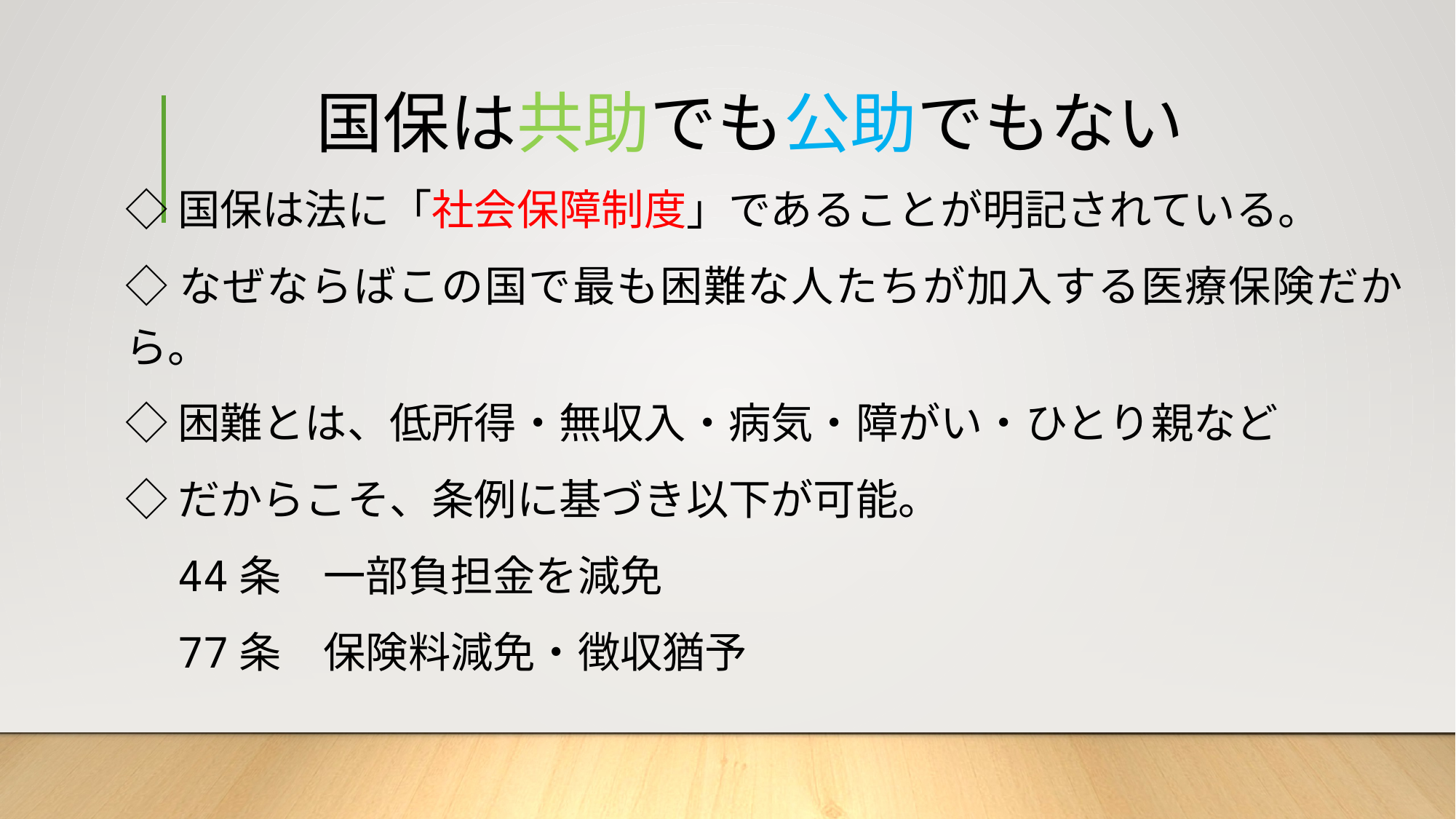

# 国保は共助でも公助でもない
◇国保は法に「社会保障制度」であることが明記されている。
◇なぜならばこの国で最も困難な人たちが加入する医療保険だから。
◇困難とは、低所得・無収入・病気・障がい・ひとり親など
◇だからこそ、条例に基づき以下が可能。
　44条　一部負担金を減免
　77条　保険料減免・徴収猶予